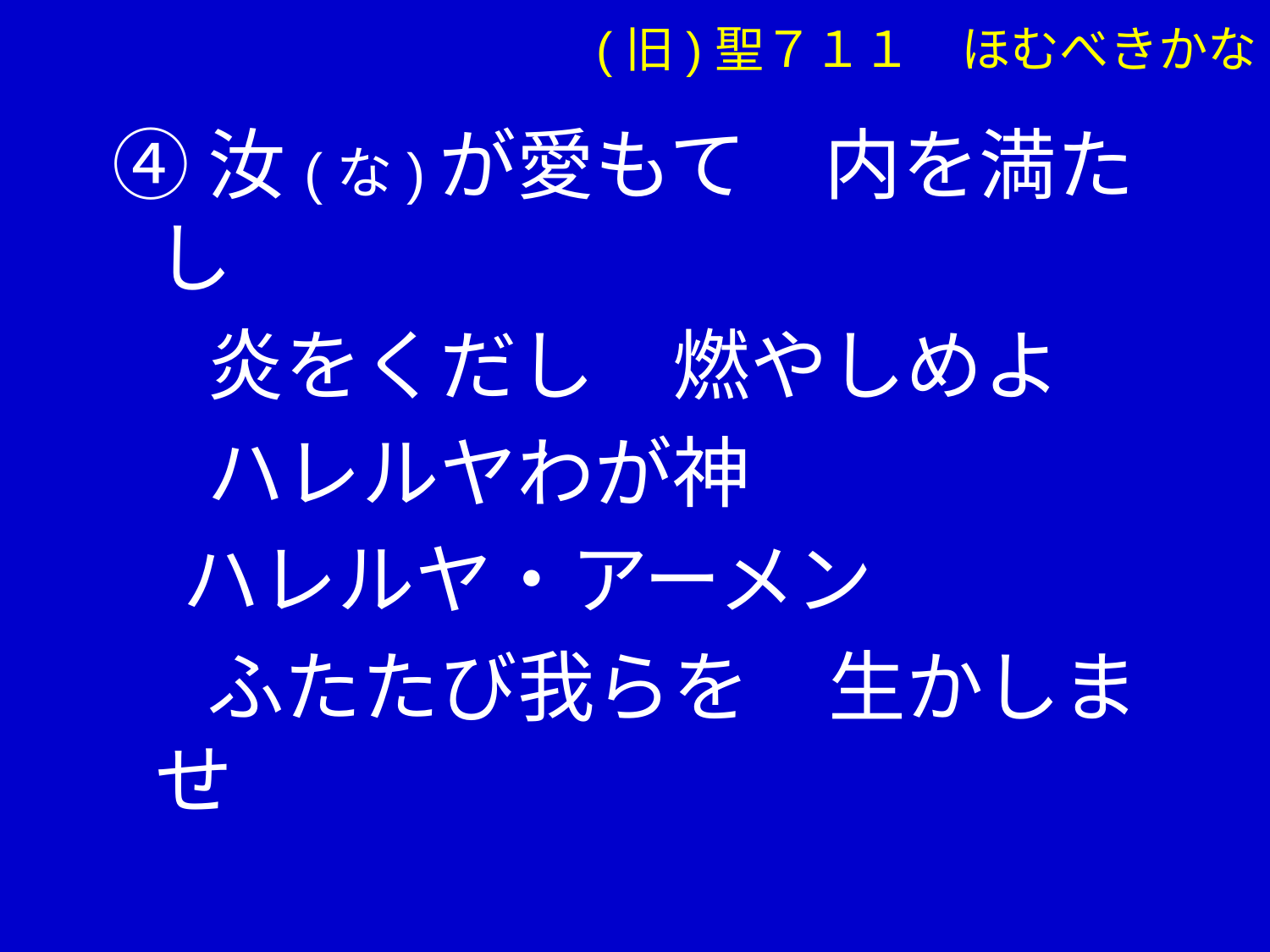

(旧)聖７１１　ほむべきかな
④汝(な)が愛もて　内を満たし
　 炎をくだし　燃やしめよ
　 ハレルヤわが神
   ハレルヤ・アーメン
　 ふたたび我らを　生かしませ